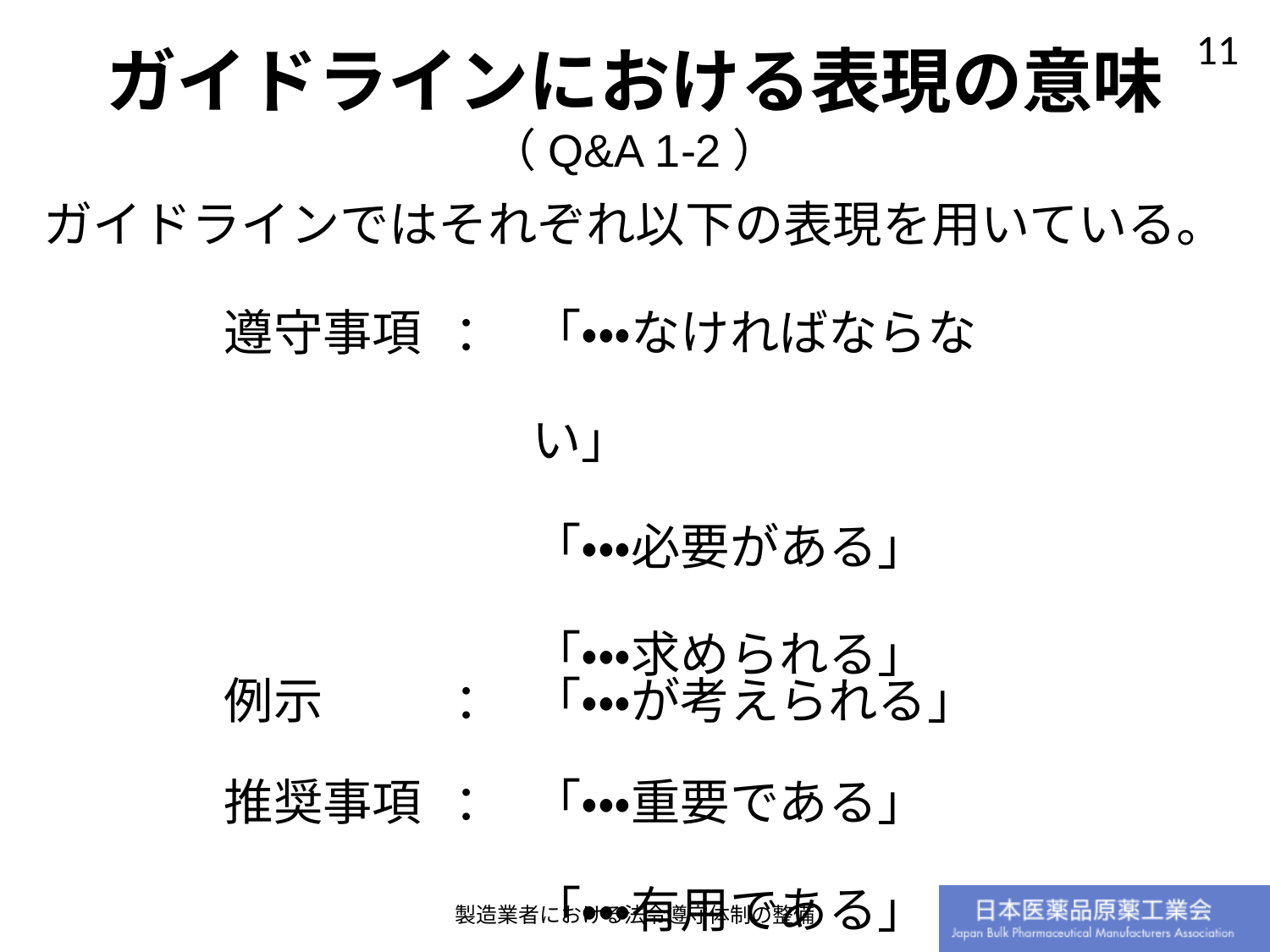

ガイドラインにおける表現の意味
（Q&A 1-2）
ガイドラインではそれぞれ以下の表現を用いている。
| 遵守事項 | ： | 「・・・なければならない」 「・・・必要がある」 「・・・求められる」 |
| --- | --- | --- |
| 例示 | ： | 「・・・が考えられる」 |
| 推奨事項 | ： | 「・・・重要である」 「・・・有用である」 「・・・望ましい」 |
製造業者における法令遵守体制の整備